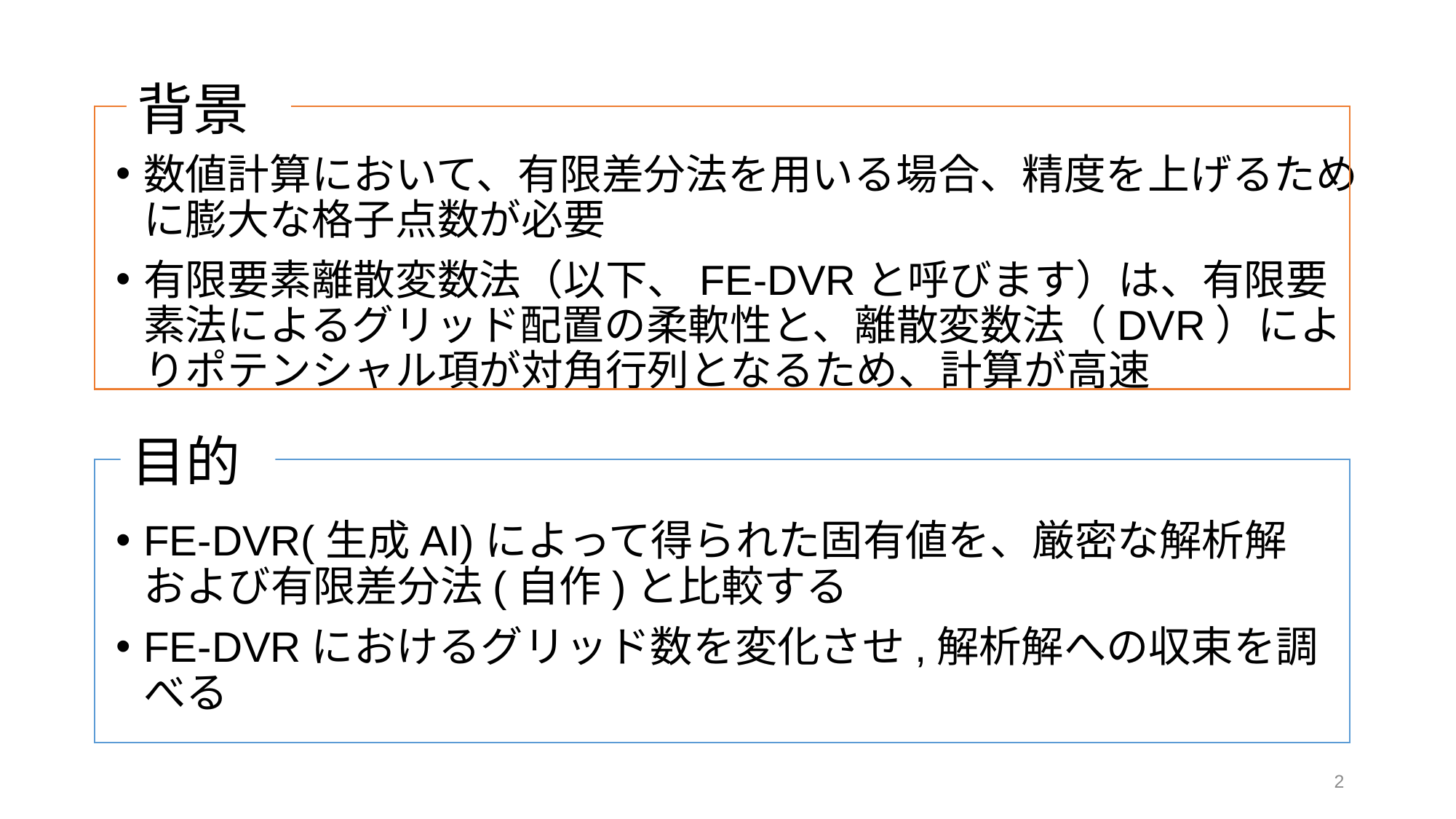

背景

数値計算において、有限差分法を用いる場合、精度を上げるために膨大な格子点数が必要
有限要素離散変数法（以下、FE-DVRと呼びます）は、有限要素法によるグリッド配置の柔軟性と、離散変数法（DVR）によりポテンシャル項が対角行列となるため、計算が高速

# 目的

FE-DVR(生成AI)によって得られた固有値を、厳密な解析解および有限差分法(自作)と比較する
FE-DVRにおけるグリッド数を変化させ,解析解への収束を調べる

2